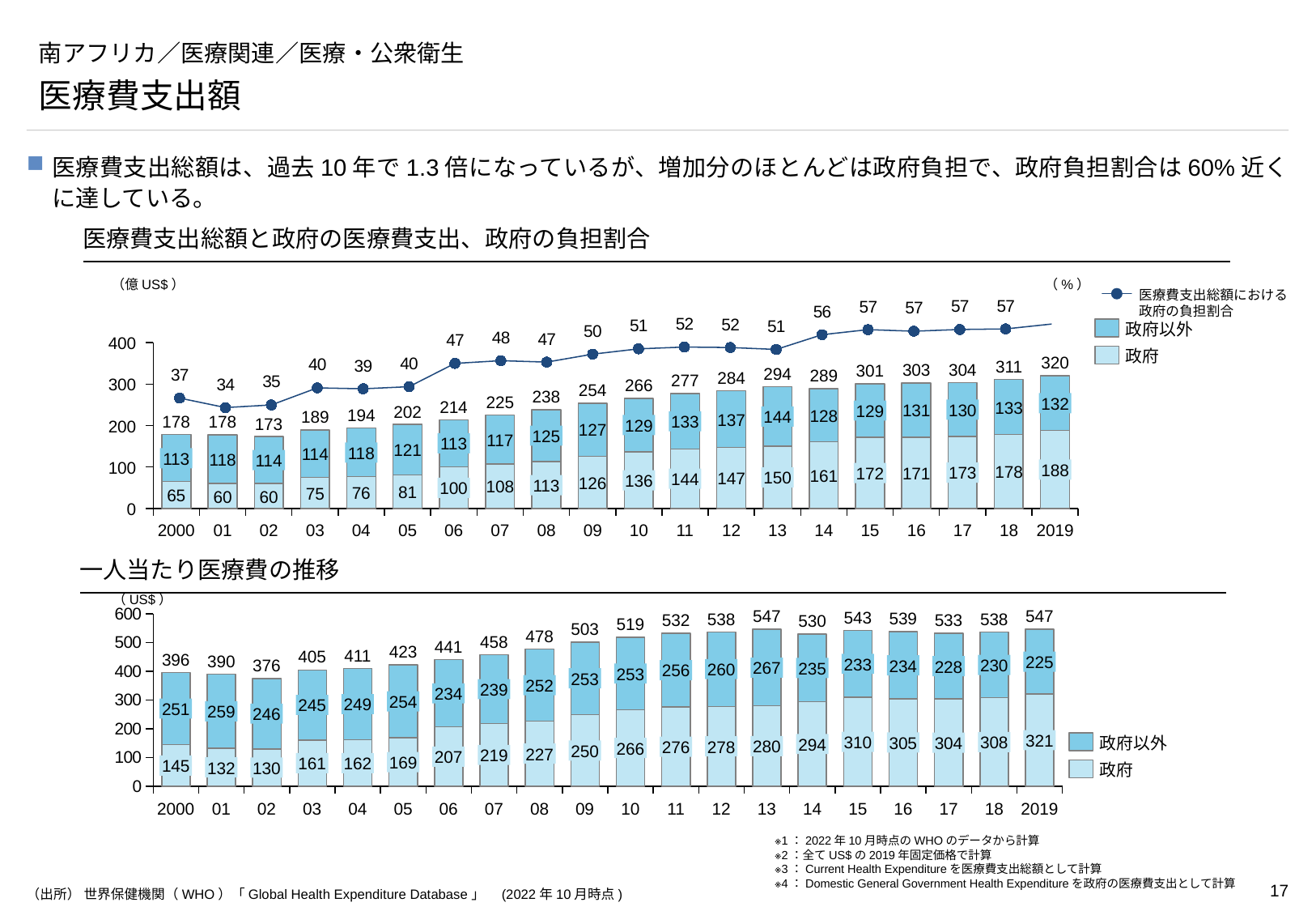

# 南アフリカ／医療関連／医療・公衆衛生
医療費支出額
医療費支出総額は、過去10年で1.3倍になっているが、増加分のほとんどは政府負担で、政府負担割合は60%近くに達している。
医療費支出総額と政府の医療費支出、政府の負担割合
（億US$）
（%）
医療費支出総額における
政府の負担割合

### Chart

| Category |  |
|---|---|
政府以外

### Chart

| Category |  |  |
|---|---|---|
400
政府

320
311
304
303
301
294
289
284
277
300
266
254
238
225
132
214
133
130
131
129
202
194
128
144
189
137
178
178
133
173
129
200
127
125
117
113
121
118
114
113
118
114
100
188
178
173
172
171
161
150
147
144
136
126
113
108
100
81
76
75
65
60
60
0
2000
01
02
03
04
05
06
07
08
09
10
11
12
13
14
15
16
17
18
2019
一人当たり医療費の推移
（US$）

### Chart

| Category |  |  |
|---|---|---|
547
547
543
539
538
538
532
533
530
519
503
478
458
441
423
411
405
396
390
225
233
376
230
234
228
267
235
260
256
253
253
252
239
234
254
249
245
251
259
246
321
310
308
305
政府以外
304

294
280
278
276
266
250
227
219
207
169
161
162
145
132
130
政府

2000
01
02
03
04
05
06
07
08
09
10
11
12
13
14
15
16
17
18
2019
※1：2022年10月時点のWHOのデータから計算
※2：全てUS$の2019年固定価格で計算
※3：Current Health Expenditureを医療費支出総額として計算
※4：Domestic General Government Health Expenditureを政府の医療費支出として計算
（出所） 世界保健機関（WHO）「Global Health Expenditure Database」　(2022年10月時点)